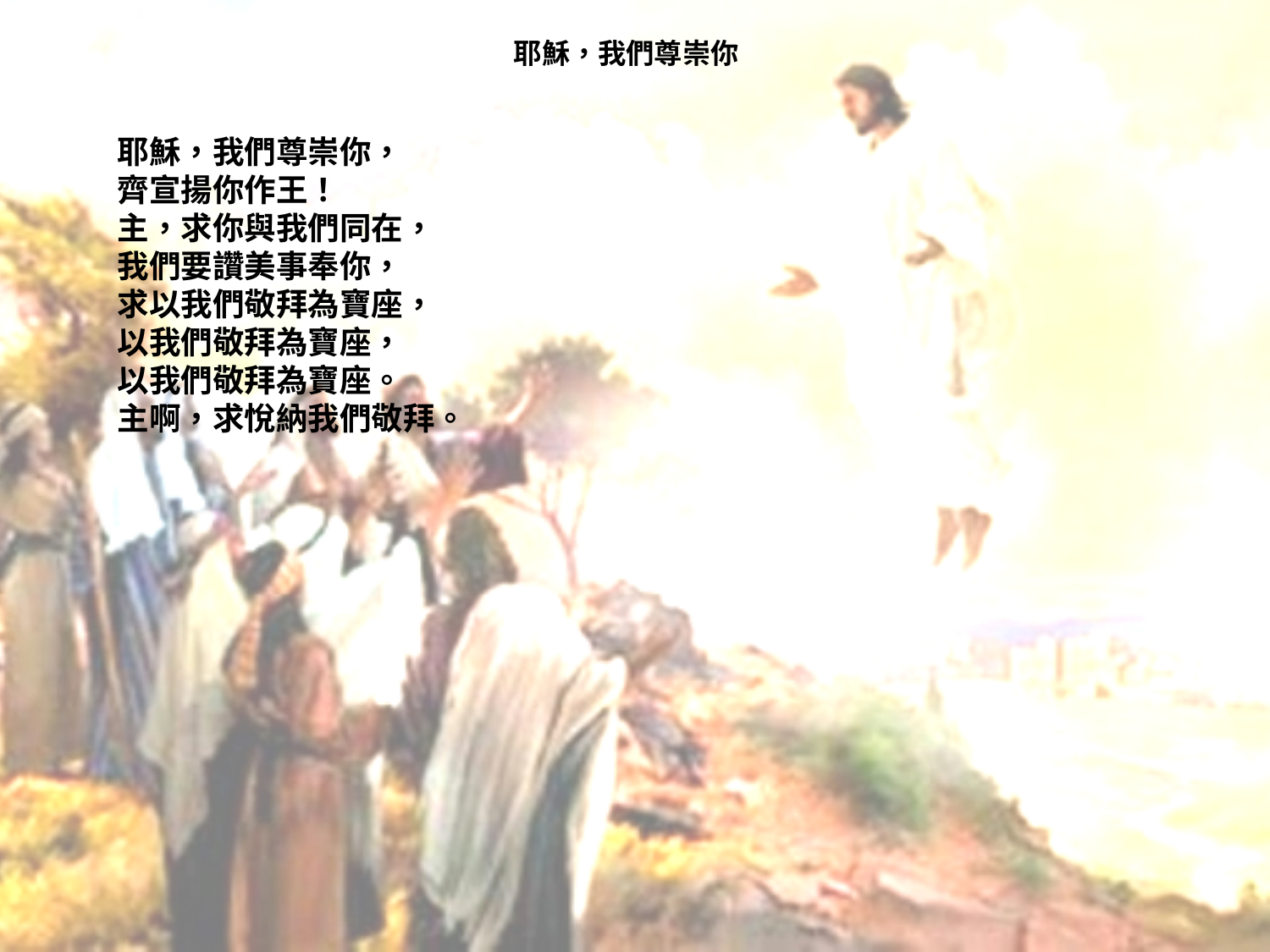

# 耶穌，我們尊崇你
耶穌，我們尊崇你，
齊宣揚你作王！
主，求你與我們同在，
我們要讚美事奉你，
求以我們敬拜為寶座，
以我們敬拜為寶座，
以我們敬拜為寶座。
主啊，求悅納我們敬拜。